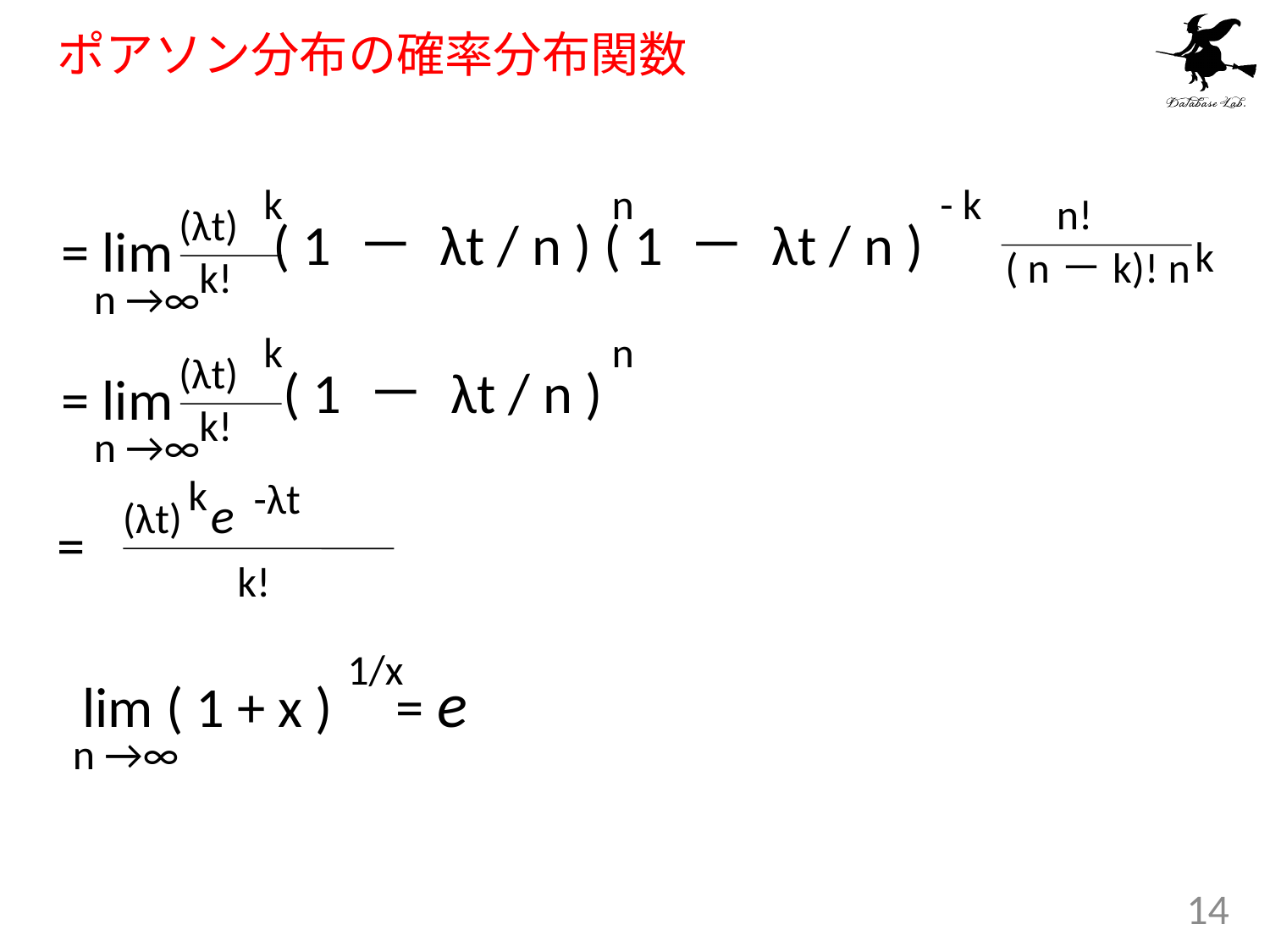

# ポアソン分布の確率分布関数
= lim
k
n
- k
n!
(λt)
( 1 － λt / n ) ( 1 － λt / n )
k
  ( n－k)! n
k!

n →∞
= lim
k
n
(λt)
( 1 － λt / n )
k!

n →∞
k
=
-λt
(λt)   e

k!
lim ( 1 + x )     = e
1/x

n →∞
14